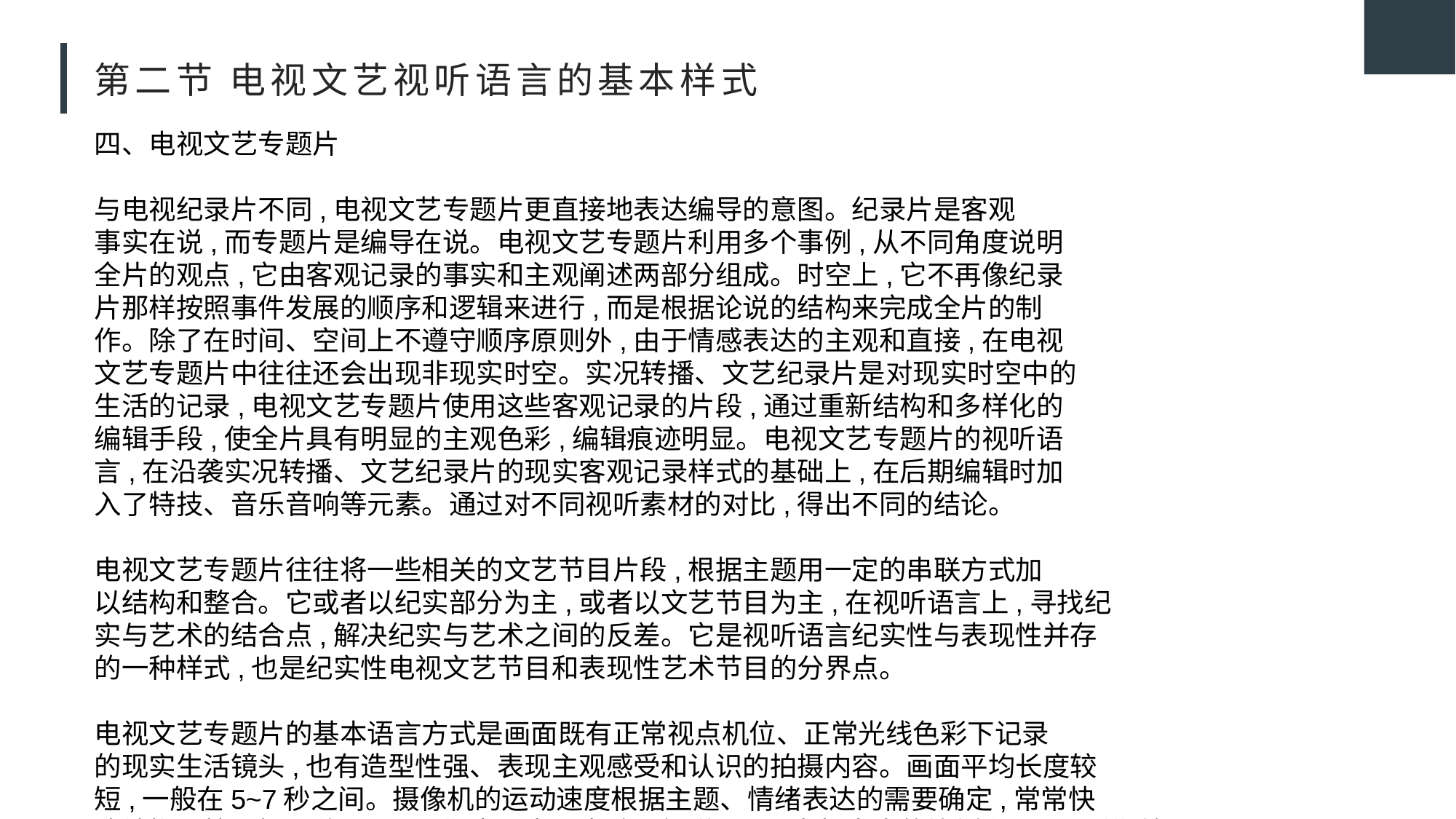

# 第二节 电视文艺视听语言的基本样式
四、电视文艺专题片

与电视纪录片不同,电视文艺专题片更直接地表达编导的意图。纪录片是客观
事实在说,而专题片是编导在说。电视文艺专题片利用多个事例,从不同角度说明
全片的观点,它由客观记录的事实和主观阐述两部分组成。时空上,它不再像纪录
片那样按照事件发展的顺序和逻辑来进行,而是根据论说的结构来完成全片的制
作。除了在时间、空间上不遵守顺序原则外,由于情感表达的主观和直接,在电视
文艺专题片中往往还会出现非现实时空。实况转播、文艺纪录片是对现实时空中的
生活的记录,电视文艺专题片使用这些客观记录的片段,通过重新结构和多样化的
编辑手段,使全片具有明显的主观色彩,编辑痕迹明显。电视文艺专题片的视听语
言,在沿袭实况转播、文艺纪录片的现实客观记录样式的基础上,在后期编辑时加
入了特技、音乐音响等元素。通过对不同视听素材的对比,得出不同的结论。

电视文艺专题片往往将一些相关的文艺节目片段,根据主题用一定的串联方式加
以结构和整合。它或者以纪实部分为主,或者以文艺节目为主,在视听语言上,寻找纪
实与艺术的结合点,解决纪实与艺术之间的反差。它是视听语言纪实性与表现性并存
的一种样式,也是纪实性电视文艺节目和表现性艺术节目的分界点。

电视文艺专题片的基本语言方式是画面既有正常视点机位、正常光线色彩下记录
的现实生活镜头,也有造型性强、表现主观感受和认识的拍摄内容。画面平均长度较
短,一般在5~7秒之间。摄像机的运动速度根据主题、情绪表达的需要确定,常常快
速地推、拉、摇、移,运用同期声、音乐音响、解说词,且占相当大的比例和分量,后期编
辑手法多样,可以灵活和创造性地使用各种编辑手法,包括各类特技手法。